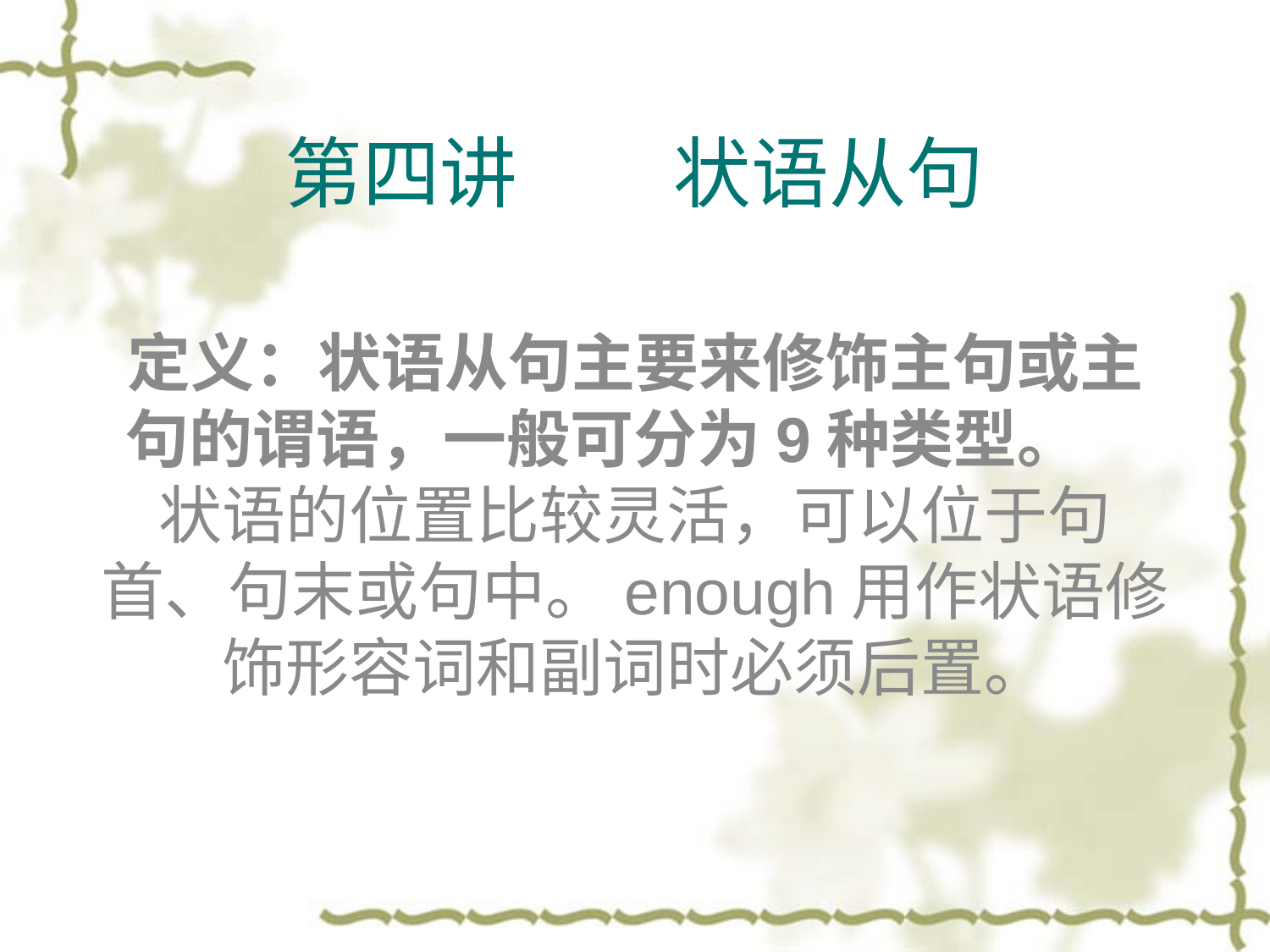

第四讲         状语从句
定义：状语从句主要来修饰主句或主句的谓语，一般可分为9种类型。　状语的位置比较灵活，可以位于句首、句末或句中。enough用作状语修饰形容词和副词时必须后置。